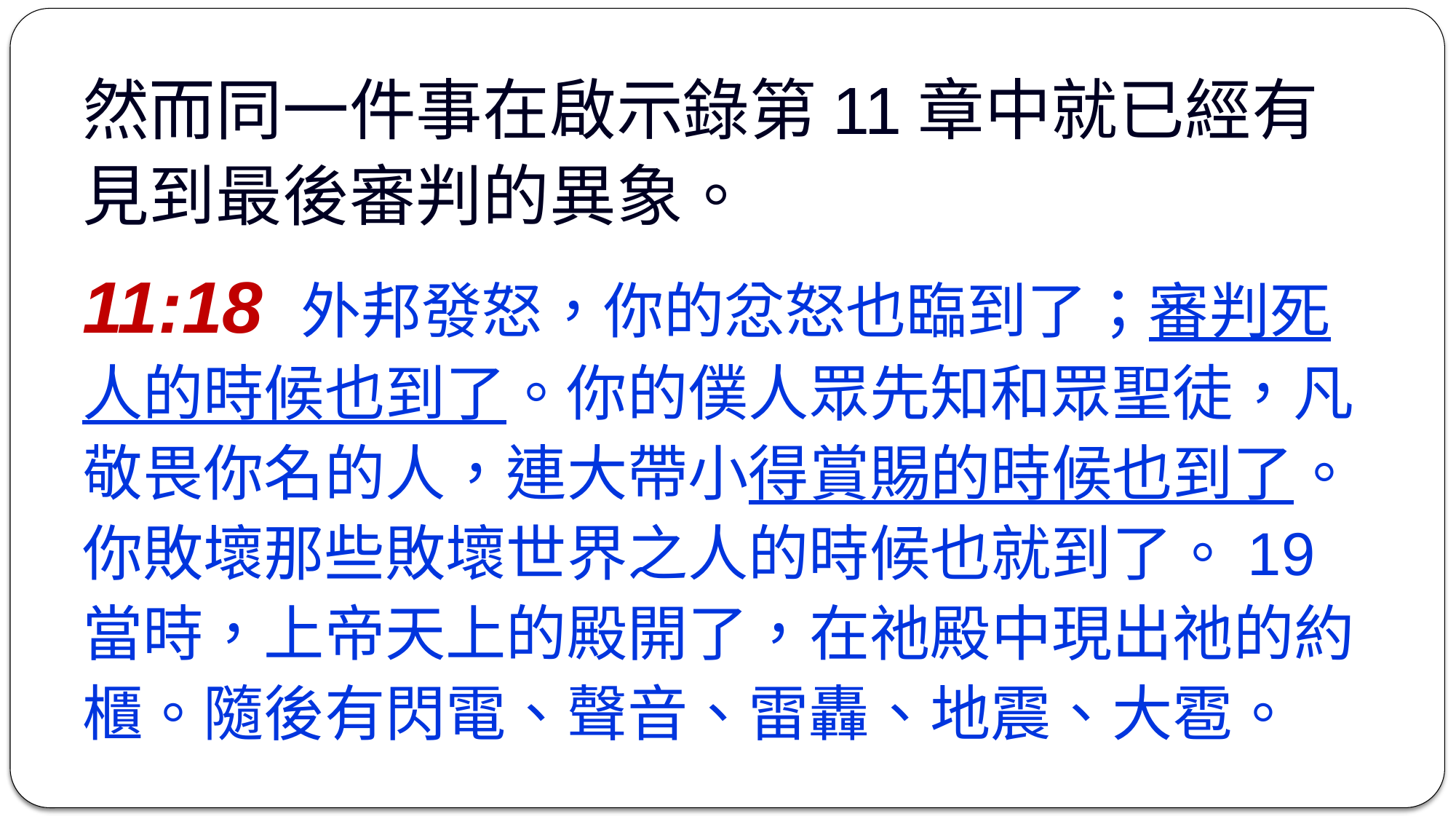

然而同一件事在啟示錄第11章中就已經有見到最後審判的異象。
11:18 外邦發怒，你的忿怒也臨到了；審判死人的時候也到了。你的僕人眾先知和眾聖徒，凡敬畏你名的人，連大帶小得賞賜的時候也到了。你敗壞那些敗壞世界之人的時候也就到了。19 當時，上帝天上的殿開了，在祂殿中現出祂的約櫃。隨後有閃電、聲音、雷轟、地震、大雹。